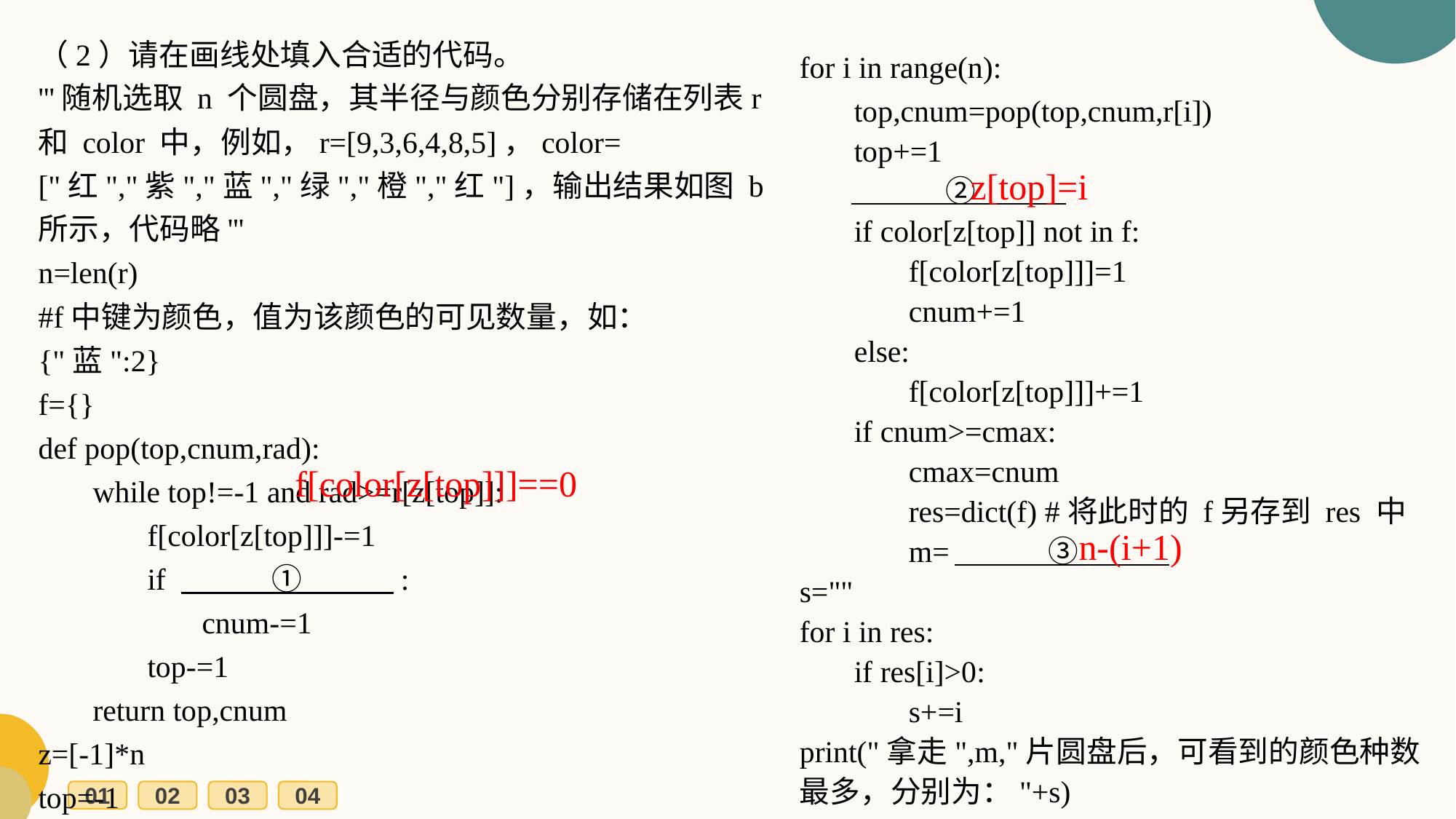

（2）请在画线处填入合适的代码。
'''随机选取 n 个圆盘，其半径与颜色分别存储在列表r 和 color 中，例如，r=[9,3,6,4,8,5]，color=["红","紫","蓝","绿","橙","红"]，输出结果如图 b所示，代码略'''
n=len(r)
#f中键为颜色，值为该颜色的可见数量，如：{"蓝":2}
f={}
def pop(top,cnum,rad):
while top!=-1 and rad>=r[z[top]]:
f[color[z[top]]]-=1
if 　　　①　　　:
cnum-=1
top-=1
return top,cnum
z=[-1]*n
top=-1
cnum=cmax=0
for i in range(n):
top,cnum=pop(top,cnum,r[i])
top+=1
　　　②
if color[z[top]] not in f:
f[color[z[top]]]=1
cnum+=1
else:
f[color[z[top]]]+=1
if cnum>=cmax:
cmax=cnum
res=dict(f) #将此时的 f另存到 res 中
m=　　　③
s=""
for i in res:
if res[i]>0:
s+=i
print("拿走",m,"片圆盘后，可看到的颜色种数最多，分别为："+s)
z[top]=i
f[color[z[top]]]==0
n-(i+1)